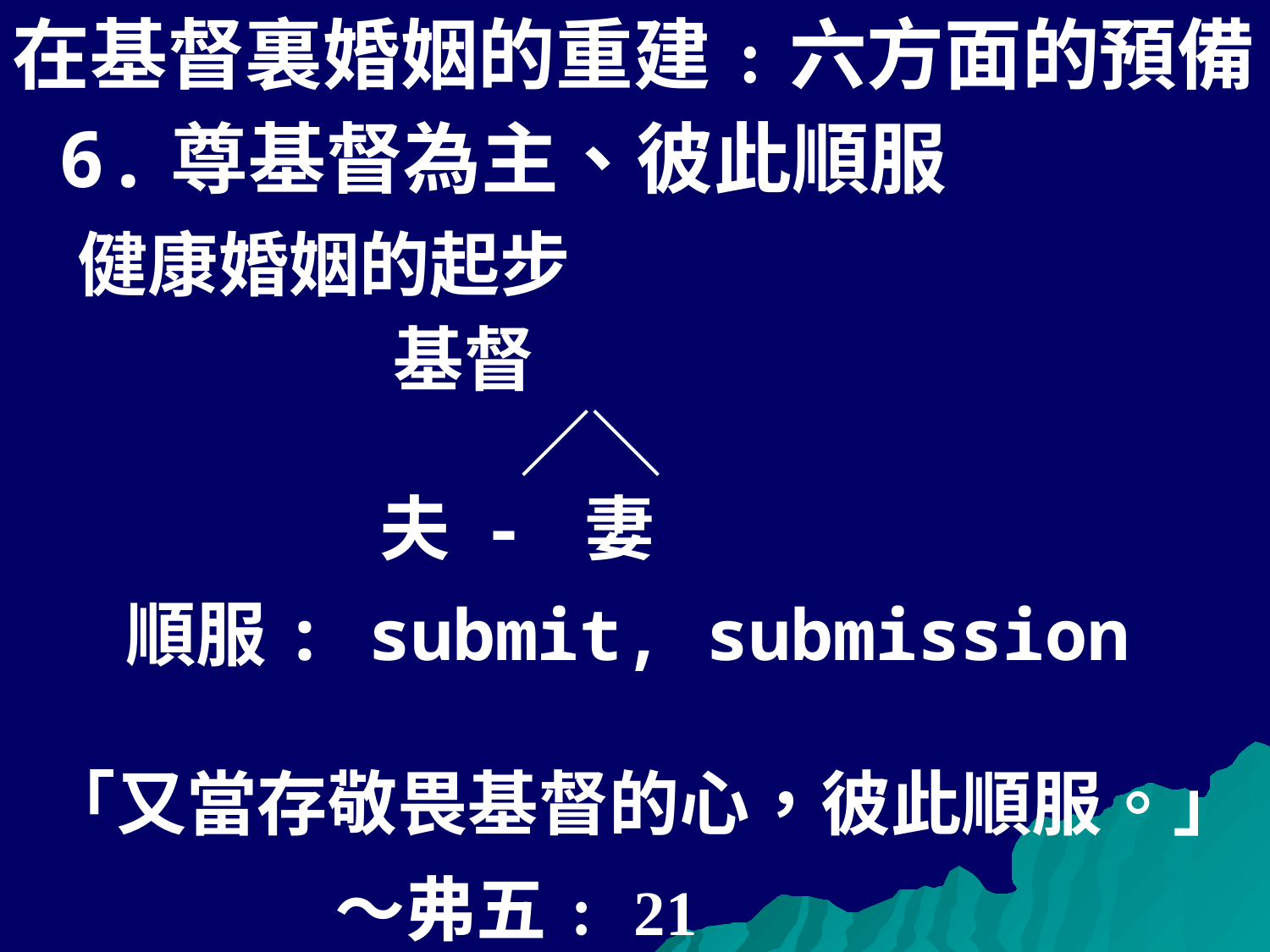

在基督裏婚姻的重建﹕六方面的預備
 6.尊基督為主、彼此順服
   健康婚姻的起步
    			基督
				／＼
		      夫 - 妻
      順服: submit, submission

 「又當存敬畏基督的心，彼此順服。」
                   ～弗五﹕21